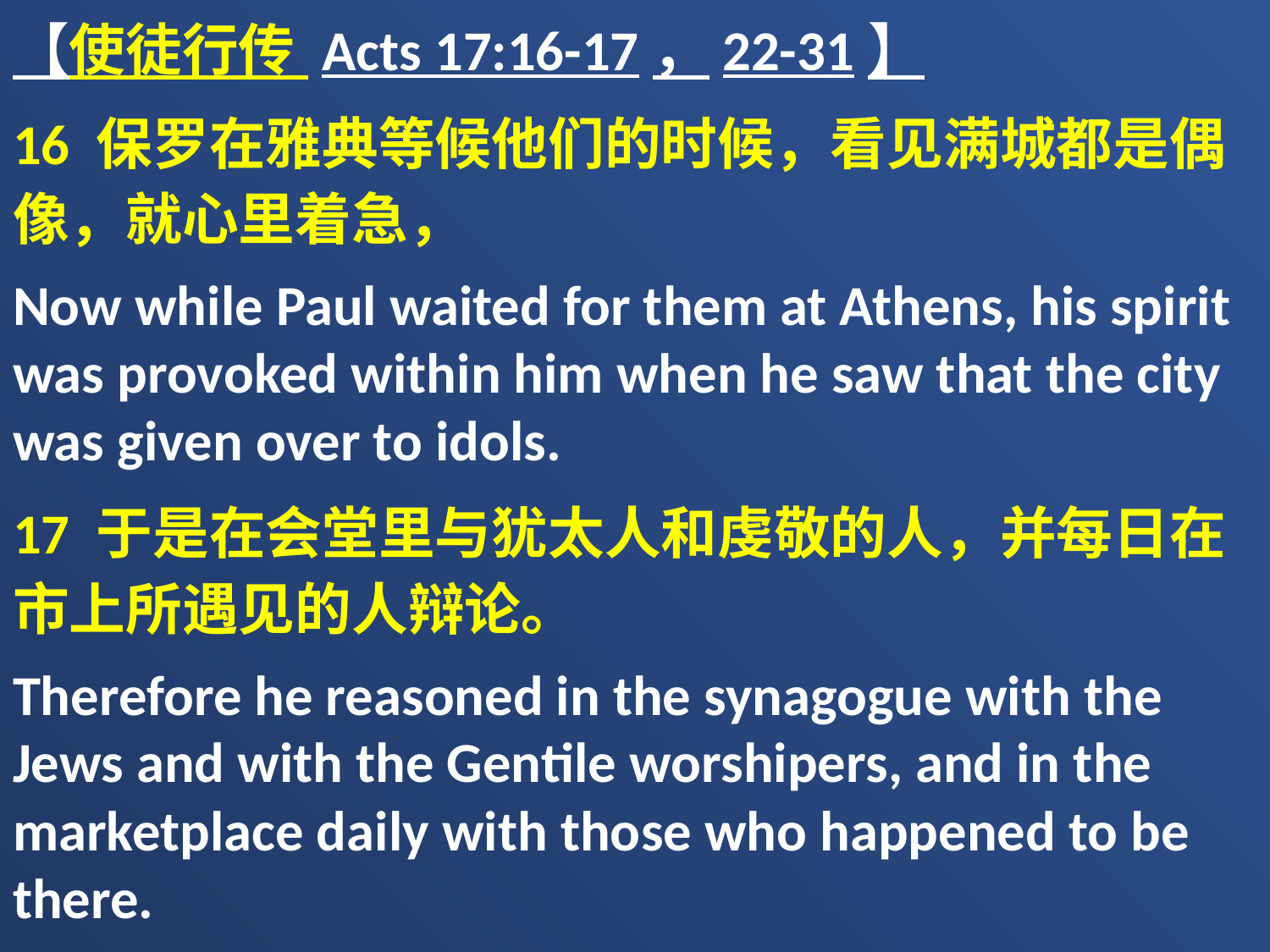

【使徒行传 Acts 17:16-17，22-31】
16 保罗在雅典等候他们的时候，看见满城都是偶像，就心里着急，
Now while Paul waited for them at Athens, his spirit was provoked within him when he saw that the city was given over to idols.
17 于是在会堂里与犹太人和虔敬的人，并每日在市上所遇见的人辩论。
Therefore he reasoned in the synagogue with the Jews and with the Gentile worshipers, and in the marketplace daily with those who happened to be there.